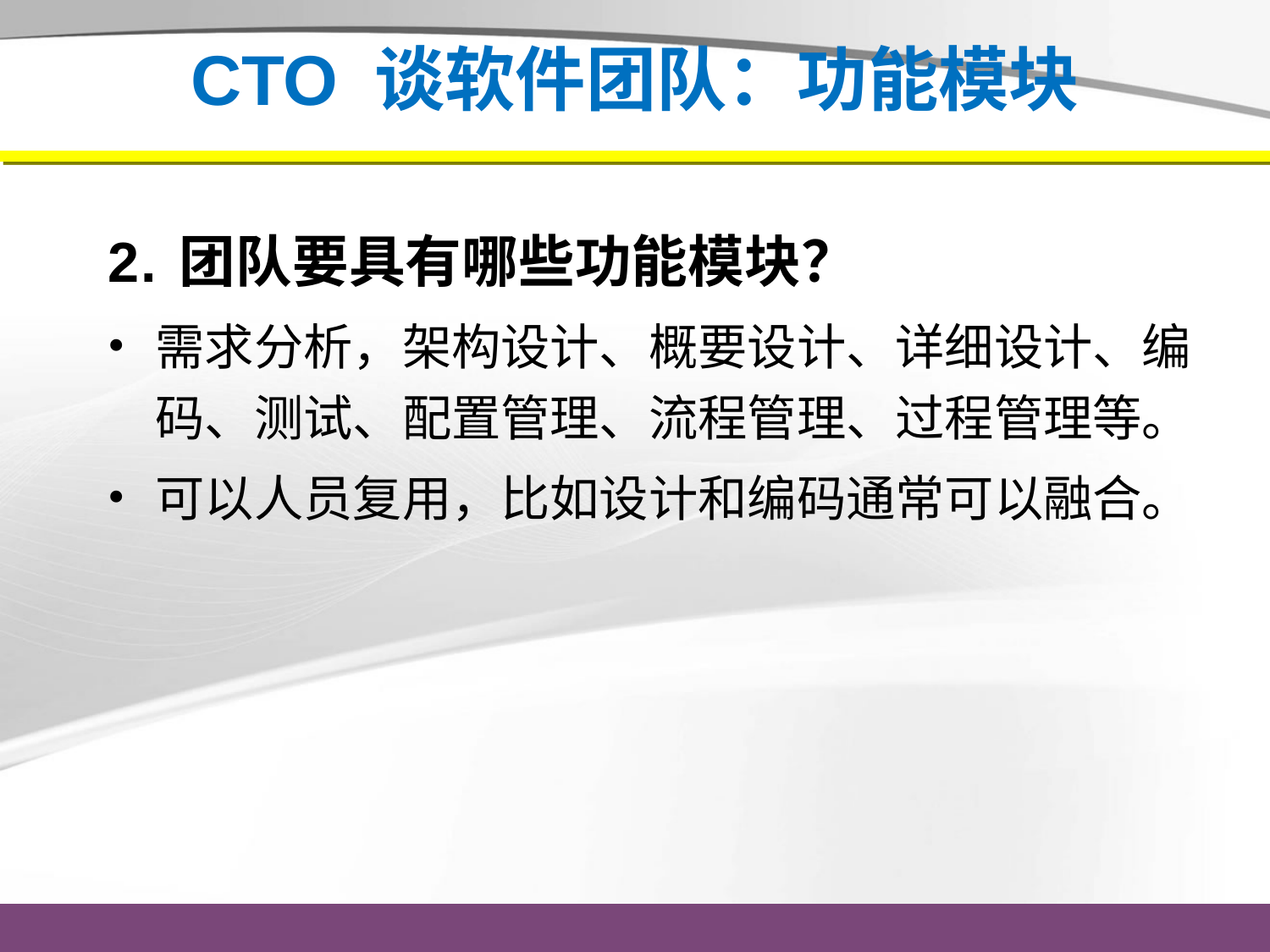

# CTO 谈软件团队：功能模块
团队要具有哪些功能模块？
需求分析，架构设计、概要设计、详细设计、编码、测试、配置管理、流程管理、过程管理等。
可以人员复用，比如设计和编码通常可以融合。